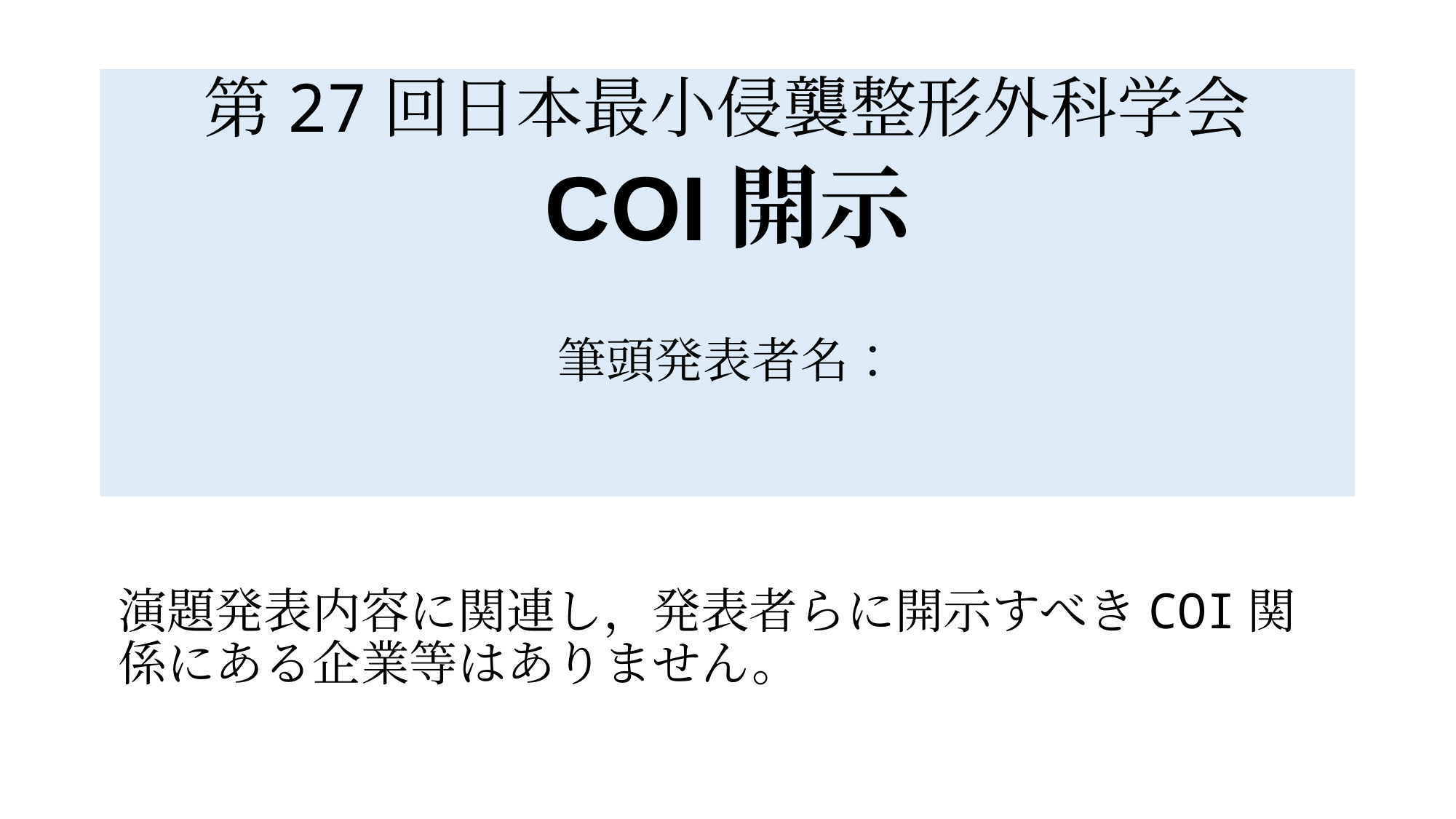

第27回日本最小侵襲整形外科学会
COI開示

筆頭発表者名：
演題発表内容に関連し，発表者らに開示すべきCOI関係にある企業等はありません。